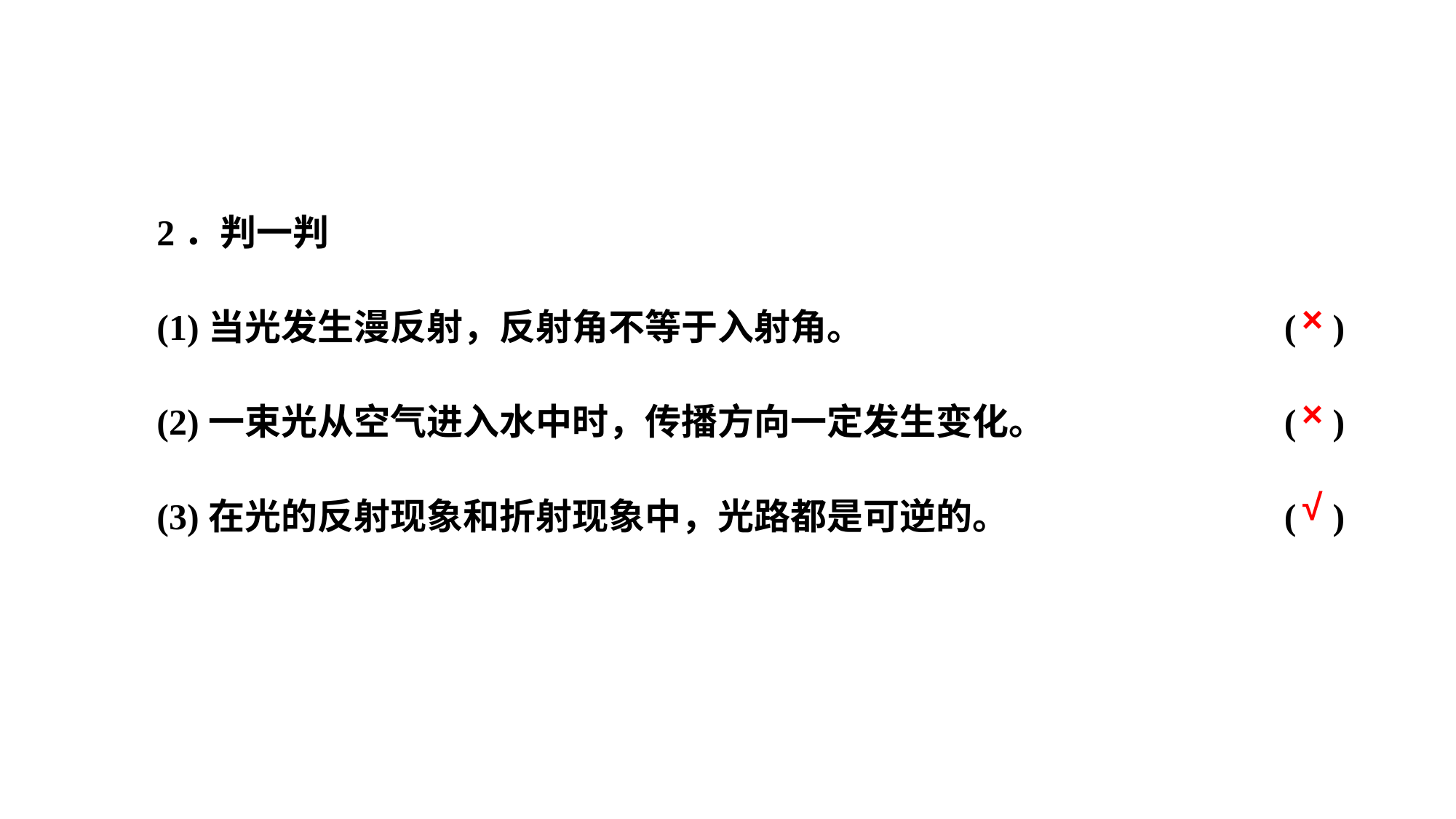

2．判一判
(1)当光发生漫反射，反射角不等于入射角。				(    )
(2)一束光从空气进入水中时，传播方向一定发生变化。			(    )
(3)在光的反射现象和折射现象中，光路都是可逆的。			(    )
×
×
√